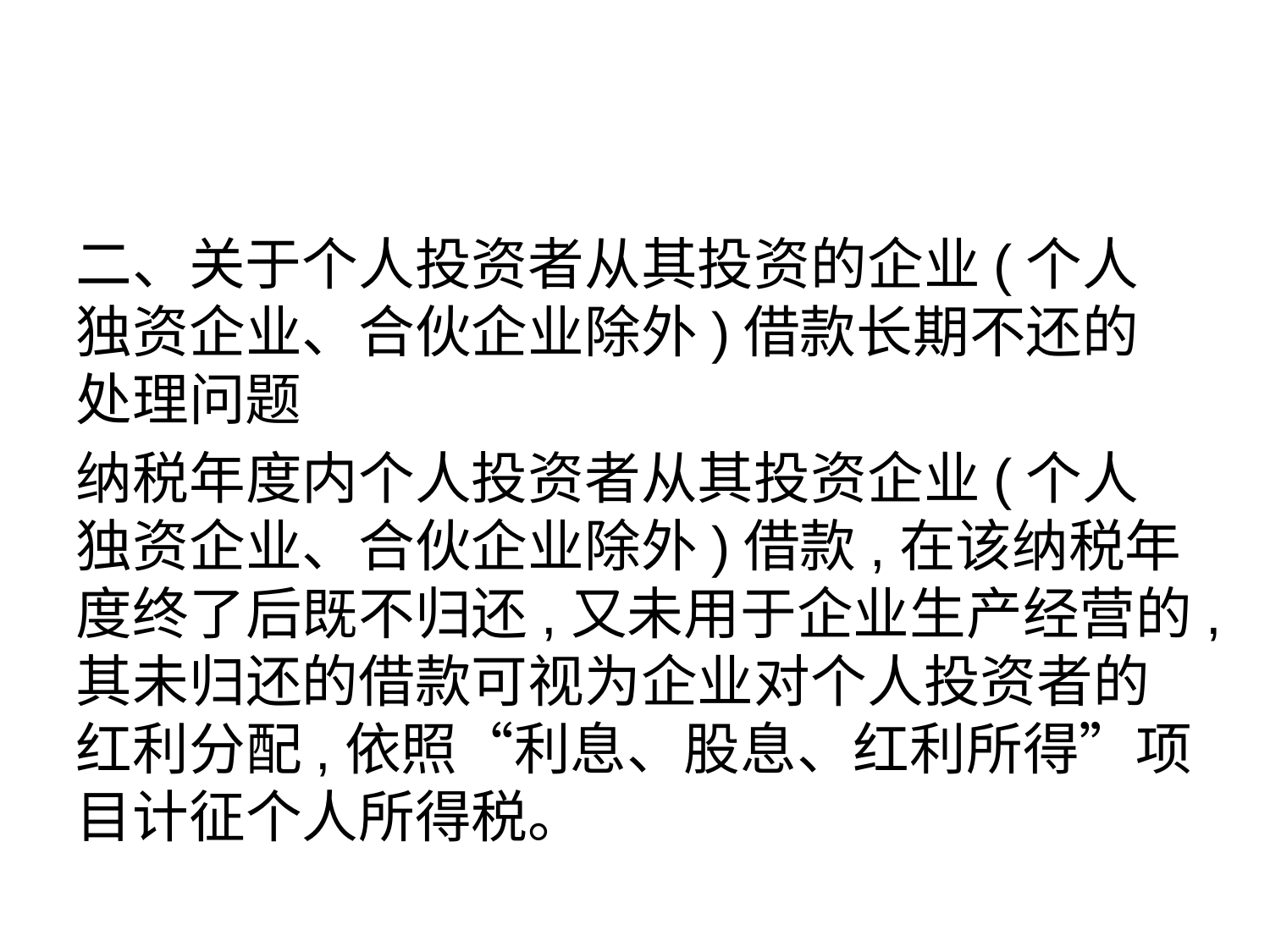

#
二、关于个人投资者从其投资的企业(个人独资企业、合伙企业除外)借款长期不还的处理问题
纳税年度内个人投资者从其投资企业(个人独资企业、合伙企业除外)借款,在该纳税年度终了后既不归还,又未用于企业生产经营的,其未归还的借款可视为企业对个人投资者的红利分配,依照“利息、股息、红利所得”项目计征个人所得税。